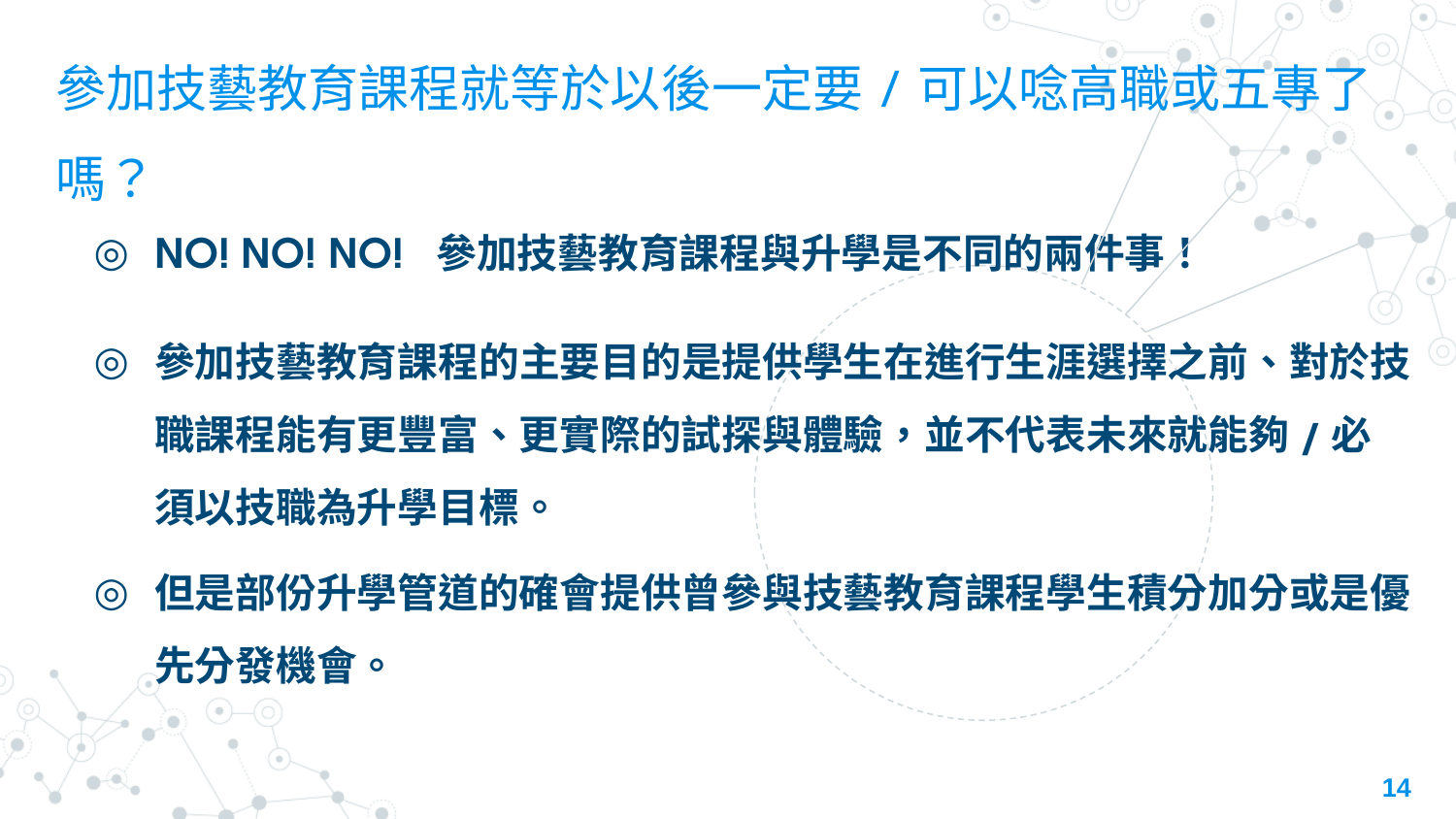

參加技藝教育課程就等於以後一定要/可以唸高職或五專了嗎？
NO! NO! NO!  參加技藝教育課程與升學是不同的兩件事！
參加技藝教育課程的主要目的是提供學生在進行生涯選擇之前、對於技職課程能有更豐富、更實際的試探與體驗，並不代表未來就能夠/必須以技職為升學目標。
但是部份升學管道的確會提供曾參與技藝教育課程學生積分加分或是優先分發機會。

14